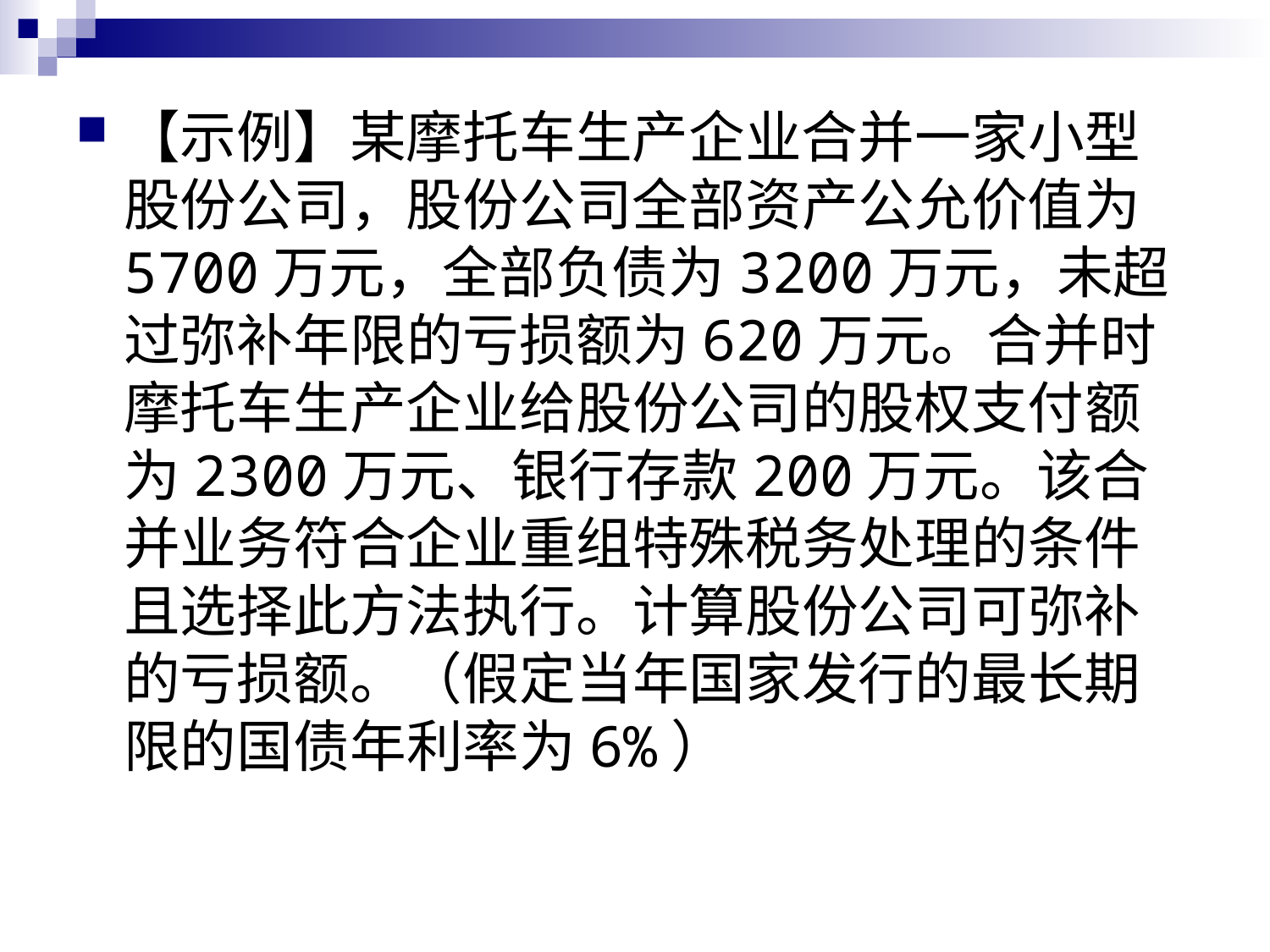

【示例】某摩托车生产企业合并一家小型股份公司，股份公司全部资产公允价值为5700万元，全部负债为3200万元，未超过弥补年限的亏损额为620万元。合并时摩托车生产企业给股份公司的股权支付额为2300万元、银行存款200万元。该合并业务符合企业重组特殊税务处理的条件且选择此方法执行。计算股份公司可弥补的亏损额。（假定当年国家发行的最长期限的国债年利率为6%）